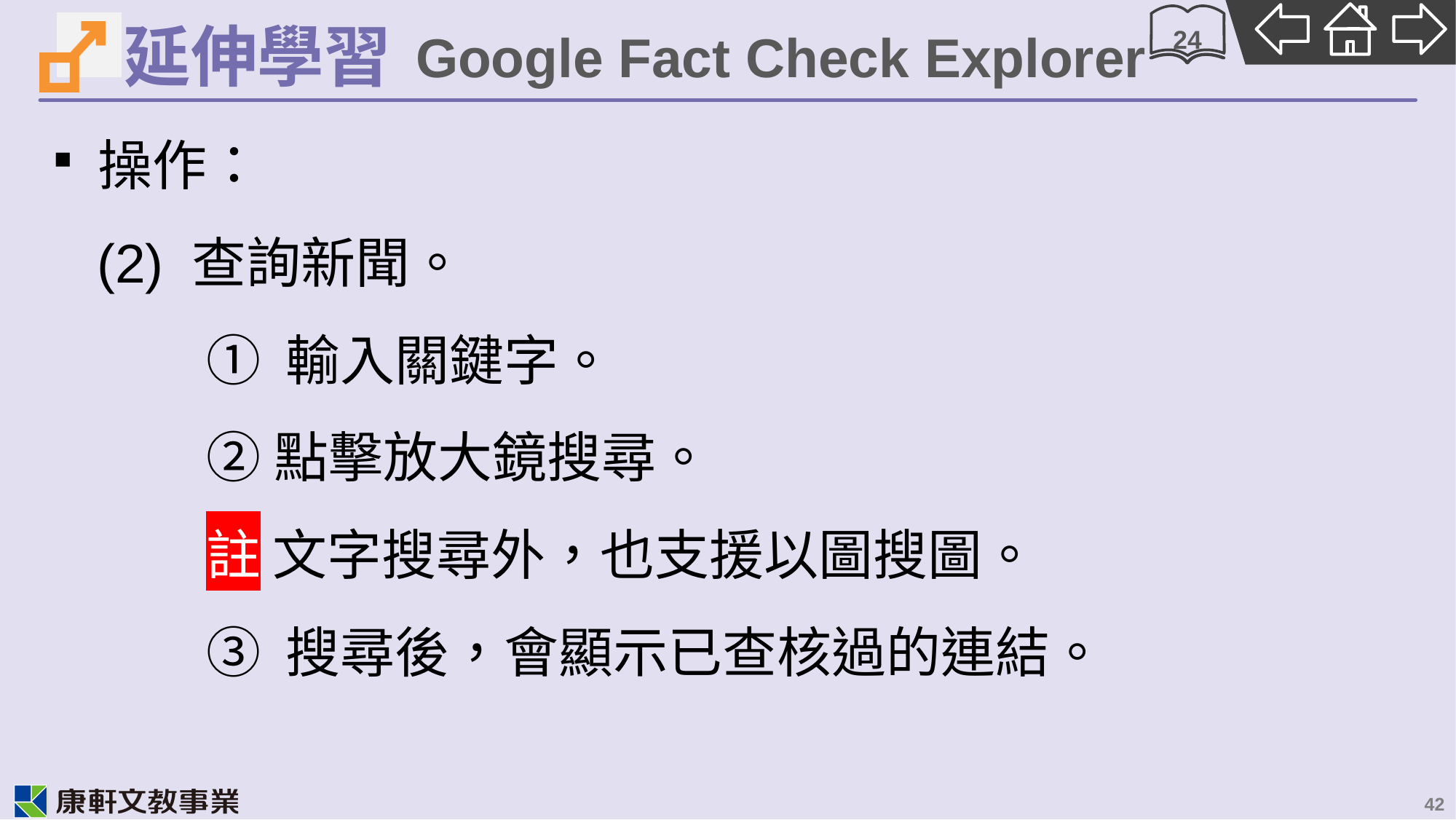

# Google Fact Check Explorer
24
操作：
(2) 查詢新聞。
	① 輸入關鍵字。
	②點擊放大鏡搜尋。
	註 文字搜尋外，也支援以圖搜圖。
	③ 搜尋後，會顯示已查核過的連結。
42